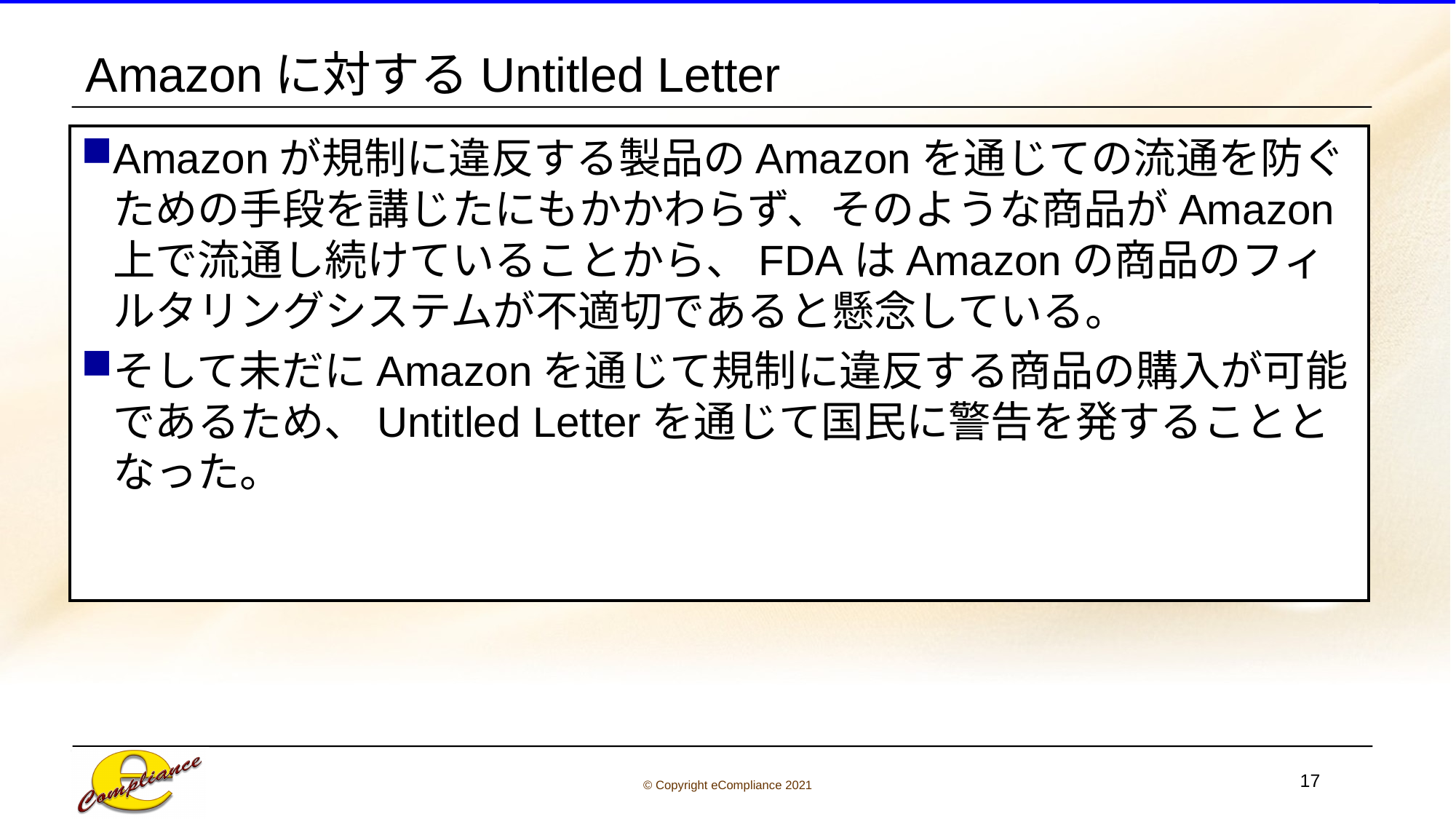

# Amazonに対するUntitled Letter
Amazonが規制に違反する製品のAmazonを通じての流通を防ぐための手段を講じたにもかかわらず、そのような商品がAmazon上で流通し続けていることから、FDAはAmazonの商品のフィルタリングシステムが不適切であると懸念している。
そして未だにAmazonを通じて規制に違反する商品の購入が可能であるため、Untitled Letterを通じて国民に警告を発することとなった。